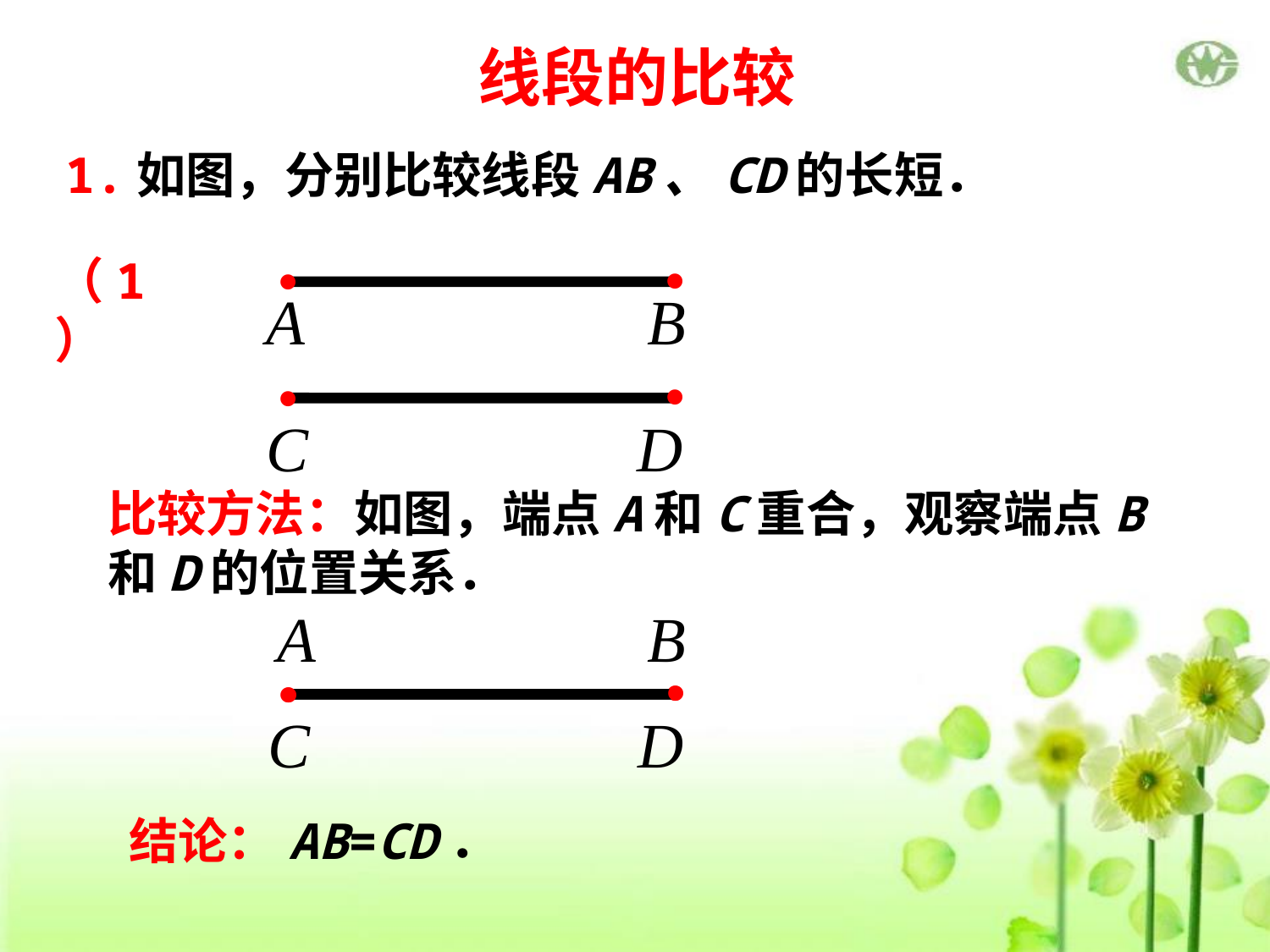

线段的比较
1.如图，分别比较线段AB、CD的长短．
•
•

A
B
（1）
•
•

C
D
比较方法：如图，端点A和C重合，观察端点B和D的位置关系．
A
B
•
•

•
•

C
D
结论：AB=CD．